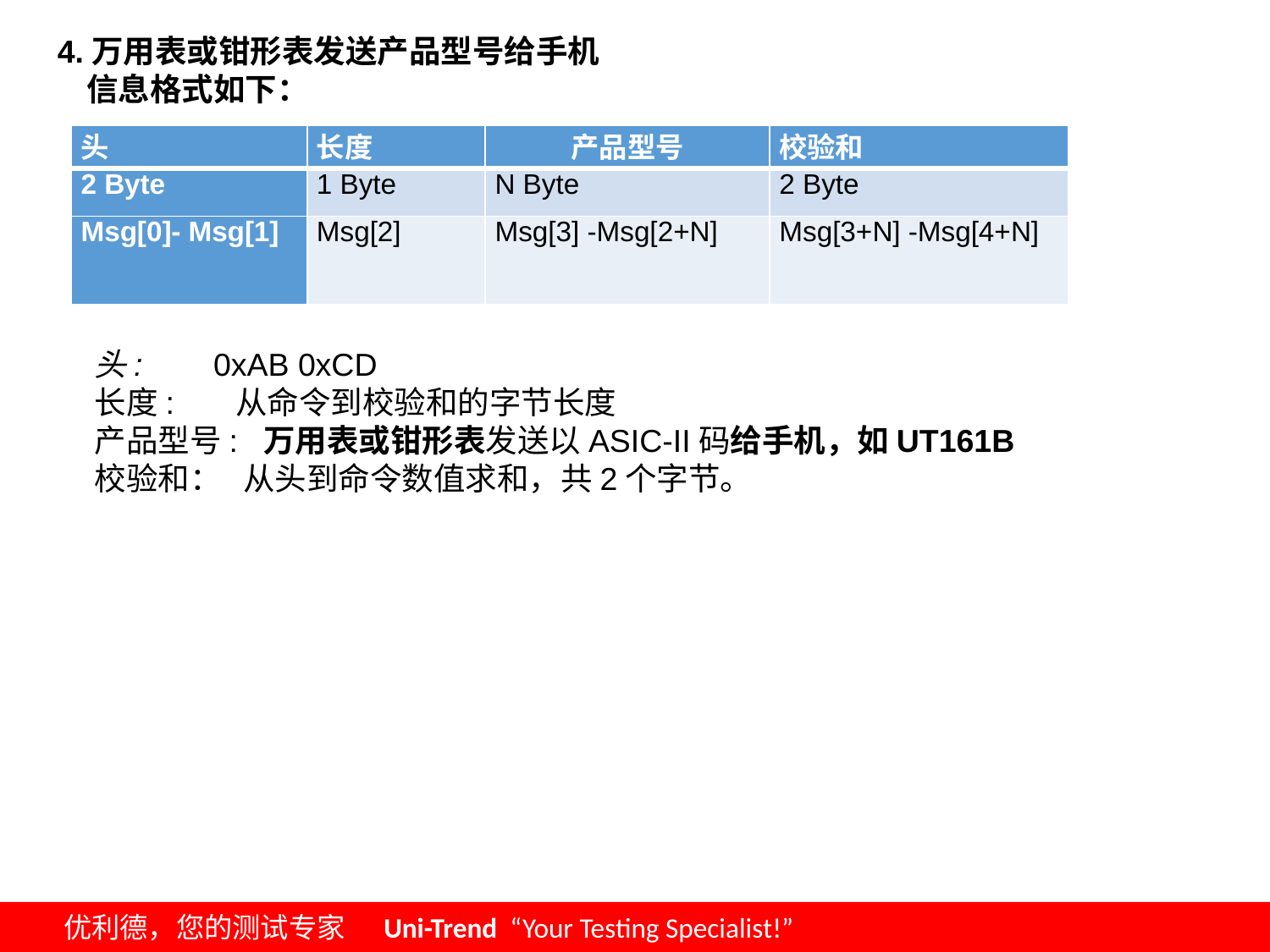

4.万用表或钳形表发送产品型号给手机
   信息格式如下：
| 头 | 长度 | 产品型号 | 校验和 |
| --- | --- | --- | --- |
| 2 Byte | 1 Byte | N Byte | 2 Byte |
| Msg[0]- Msg[1] | Msg[2] | Msg[3] -Msg[2+N] | Msg[3+N] -Msg[4+N] |
头:        0xAB 0xCD
长度:      从命令到校验和的字节长度
产品型号:  万用表或钳形表发送以ASIC-II码给手机，如UT161B
校验和：   从头到命令数值求和，共2个字节。
       优利德，您的测试专家     Uni-Trend  “Your Testing Specialist!”